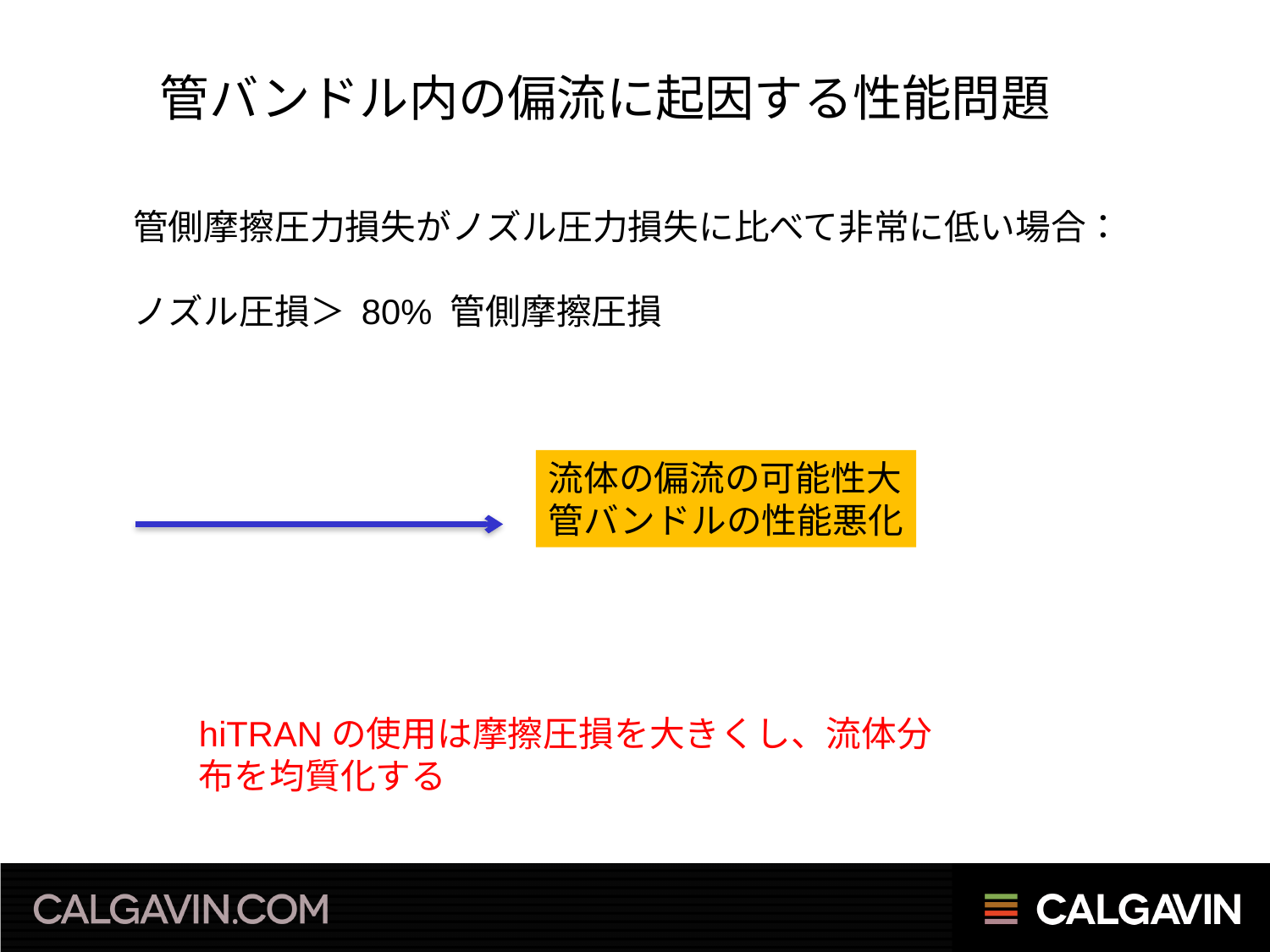

管バンドル内の偏流に起因する性能問題
管側摩擦圧力損失がノズル圧力損失に比べて非常に低い場合：

ノズル圧損＞ 80% 管側摩擦圧損
流体の偏流の可能性大
管バンドルの性能悪化
hiTRANの使用は摩擦圧損を大きくし、流体分布を均質化する